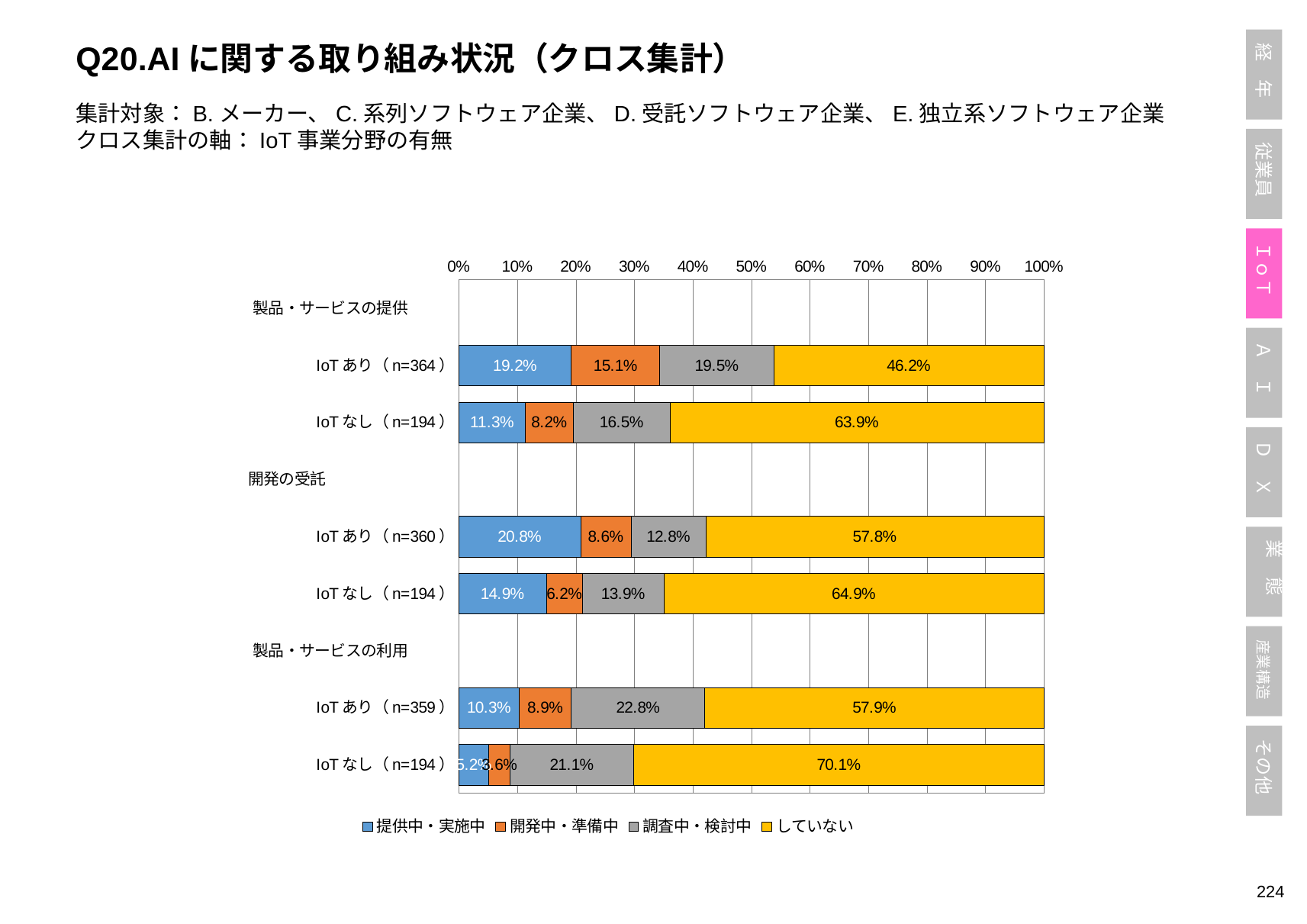

Q20.AIに関する取り組み状況（クロス集計）
集計対象：B.メーカー、C.系列ソフトウェア企業、D.受託ソフトウェア企業、E.独立系ソフトウェア企業
クロス集計の軸：IoT事業分野の有無

### Chart

| Category | 提供中・実施中 | 開発中・準備中 | 調査中・検討中 | していない |
|---|---|---|---|---|
| 製品・サービスの提供　　　 | None | None | None | None |
| IoTあり（n=364） | 0.19230769230769232 | 0.1510989010989011 | 0.19505494505494506 | 0.46153846153846156 |
| IoTなし（n=194） | 0.1134020618556701 | 0.08247422680412371 | 0.16494845360824742 | 0.6391752577319587 |
| 開発の受託　　　　　　　　  | None | None | None | None |
| IoTあり（n=360） | 0.20833333333333334 | 0.08611111111111111 | 0.12777777777777777 | 0.5777777777777777 |
| IoTなし（n=194） | 0.14948453608247422 | 0.061855670103092786 | 0.13917525773195877 | 0.6494845360824743 |
| 製品・サービスの利用　　　 | None | None | None | None |
| IoTあり（n=359） | 0.10306406685236769 | 0.08913649025069638 | 0.22841225626740946 | 0.5793871866295265 |
| IoTなし（n=194） | 0.05154639175257732 | 0.03608247422680412 | 0.211340206185567 | 0.7010309278350515 |
224